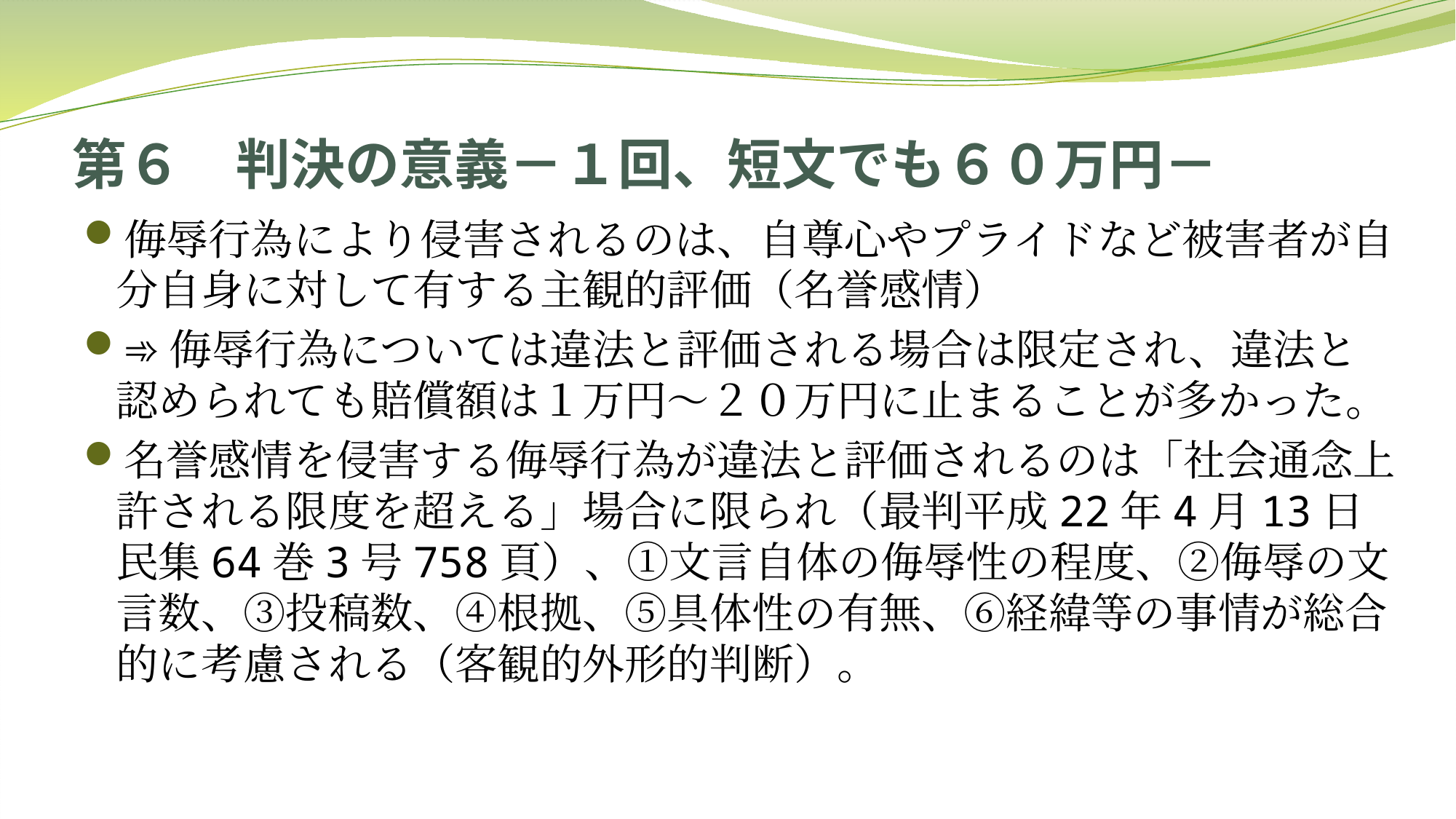

# 第６　判決の意義－１回、短文でも６０万円－
侮辱行為により侵害されるのは、自尊心やプライドなど被害者が自分自身に対して有する主観的評価（名誉感情）
➾侮辱行為については違法と評価される場合は限定され、違法と認められても賠償額は１万円～２０万円に止まることが多かった。
名誉感情を侵害する侮辱行為が違法と評価されるのは「社会通念上許される限度を超える」場合に限られ（最判平成22年4月13日民集64巻3号758頁）、①文言自体の侮辱性の程度、②侮辱の文言数、③投稿数、④根拠、⑤具体性の有無、⑥経緯等の事情が総合的に考慮される（客観的外形的判断）。